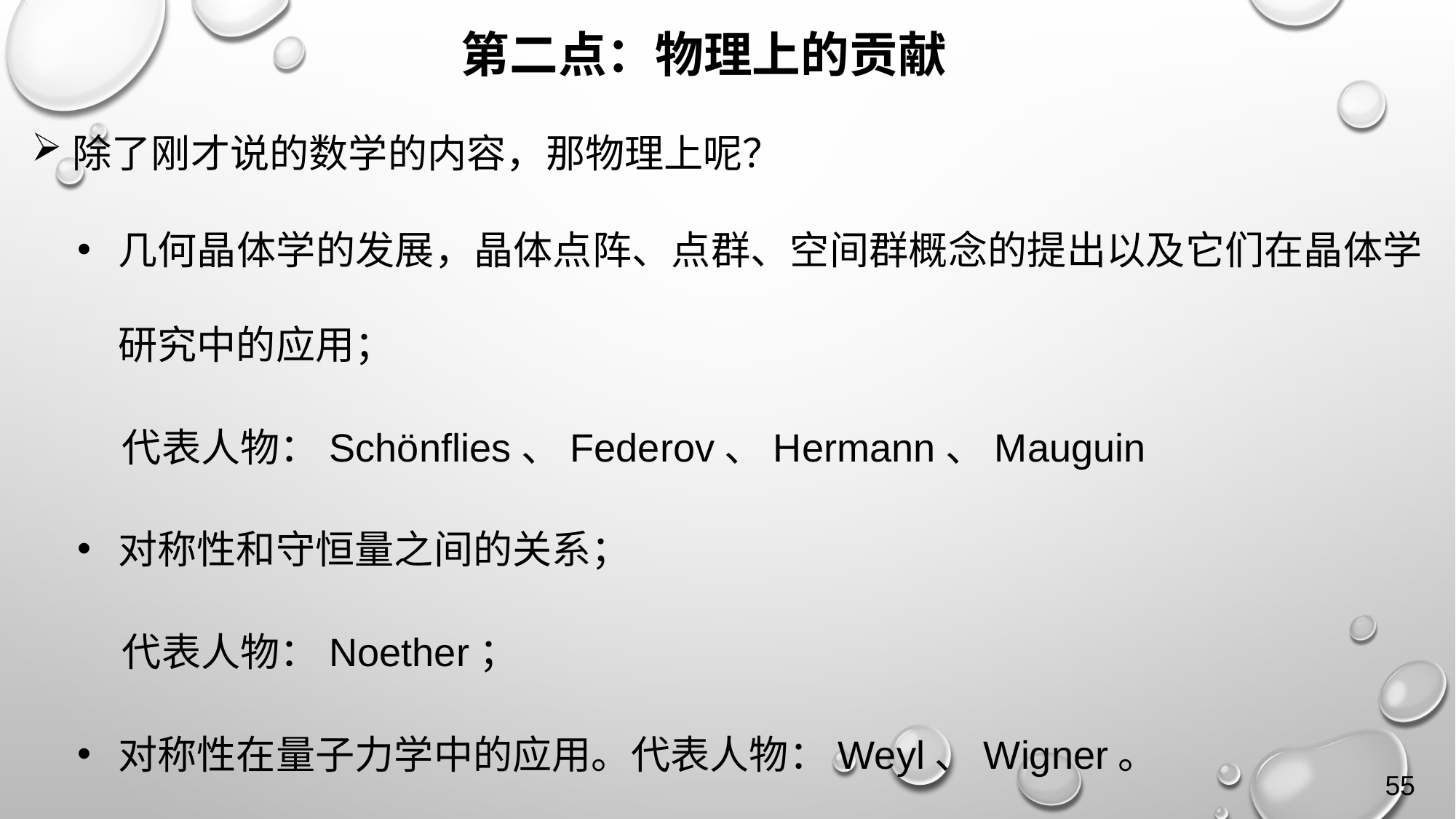

# 第二点：物理上的贡献
除了刚才说的数学的内容，那物理上呢？
几何晶体学的发展，晶体点阵、点群、空间群概念的提出以及它们在晶体学研究中的应用；
    代表人物：Schönflies、Federov、Hermann、Mauguin
对称性和守恒量之间的关系；
    代表人物：Noether；
对称性在量子力学中的应用。代表人物：Weyl、Wigner。
55